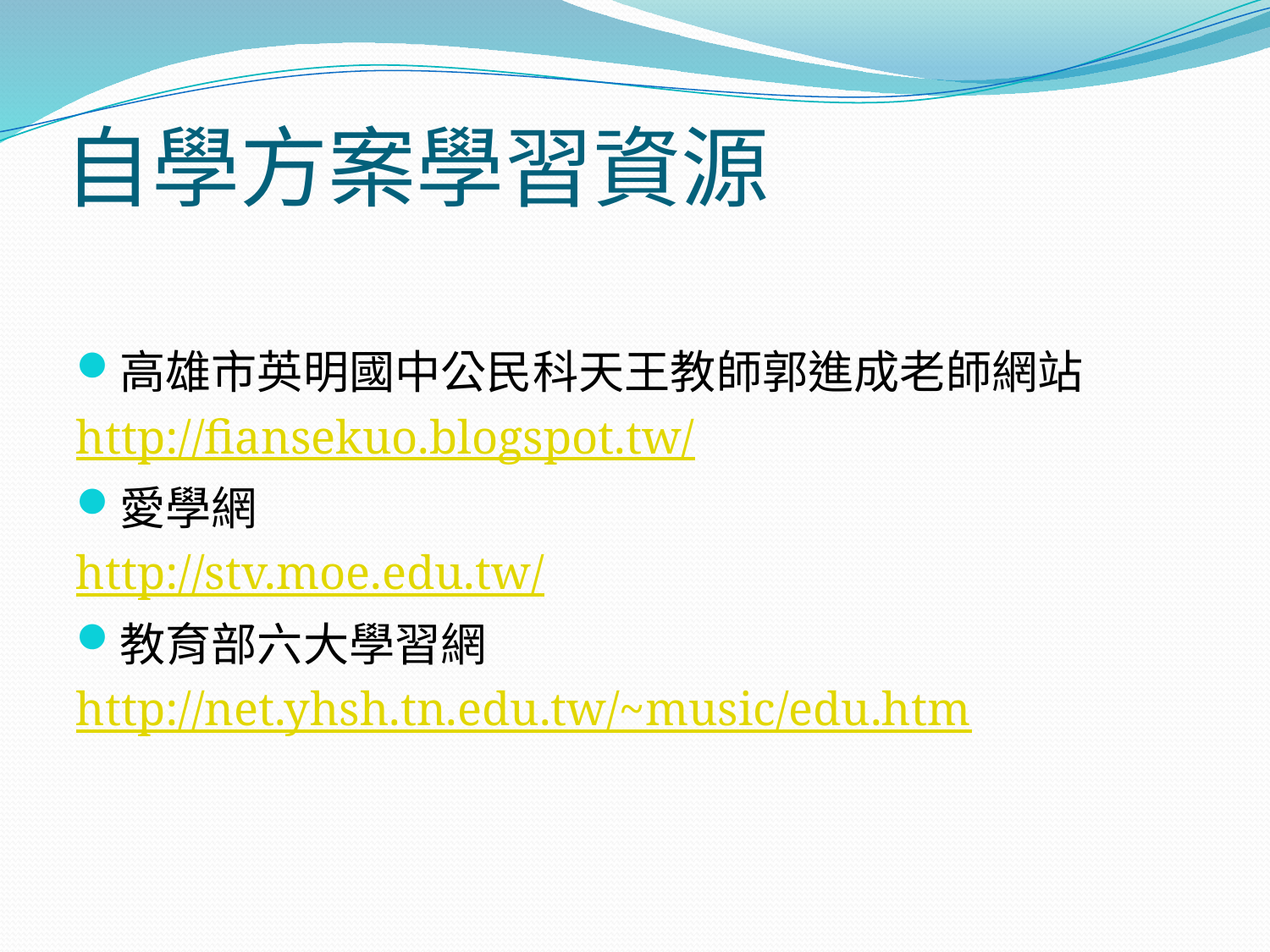

# 自學方案學習資源
高雄市英明國中公民科天王教師郭進成老師網站
http://fiansekuo.blogspot.tw/
愛學網
http://stv.moe.edu.tw/
教育部六大學習網
http://net.yhsh.tn.edu.tw/~music/edu.htm